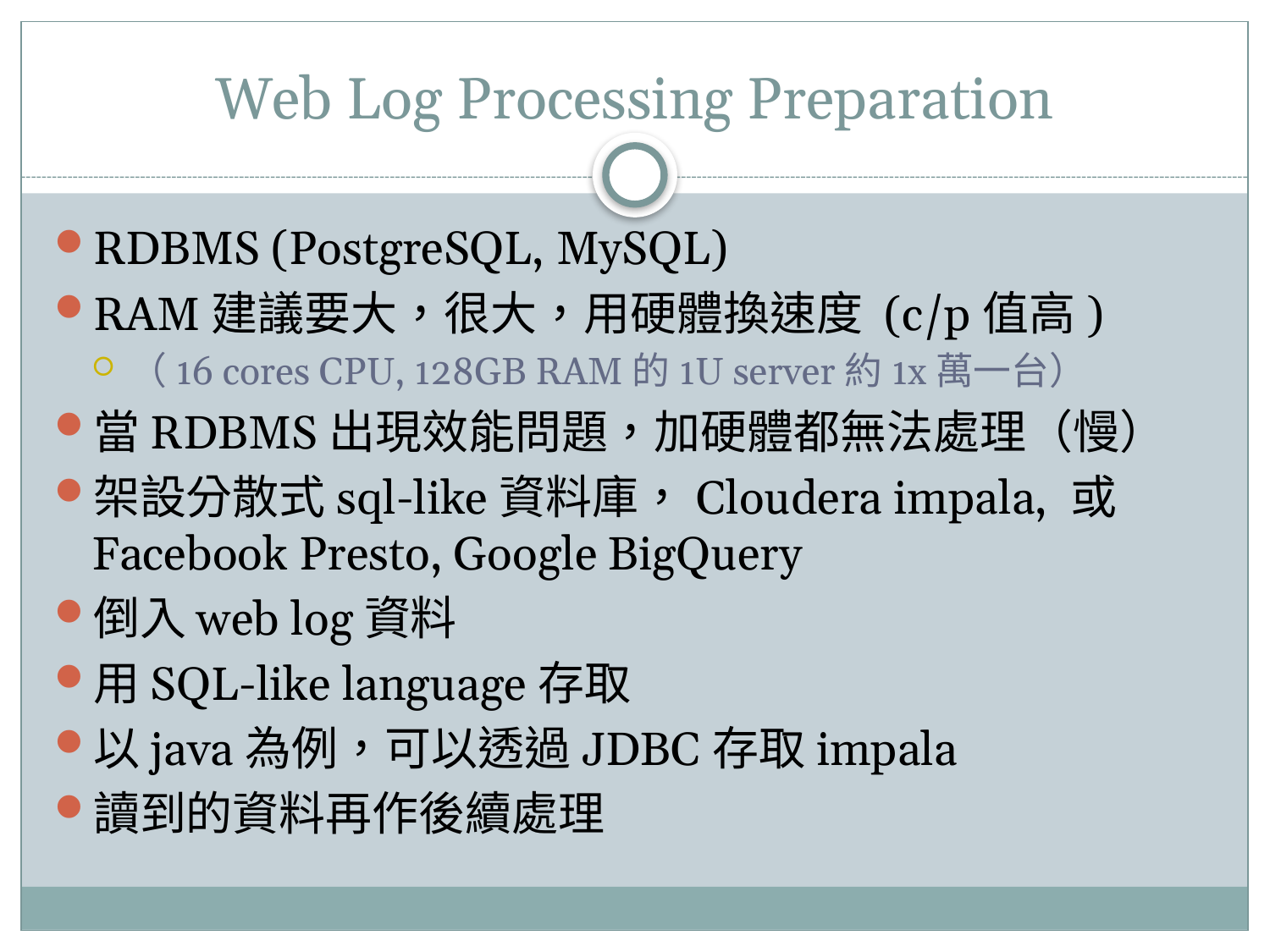

# Web Log Processing Preparation
RDBMS (PostgreSQL, MySQL)
RAM建議要大，很大，用硬體換速度 (c/p值高)
（16 cores CPU, 128GB RAM的1U server約1x萬一台）
當RDBMS出現效能問題，加硬體都無法處理（慢）
架設分散式sql-like資料庫，Cloudera impala, 或Facebook Presto, Google BigQuery
倒入web log資料
用SQL-like language存取
以java為例，可以透過JDBC存取impala
讀到的資料再作後續處理